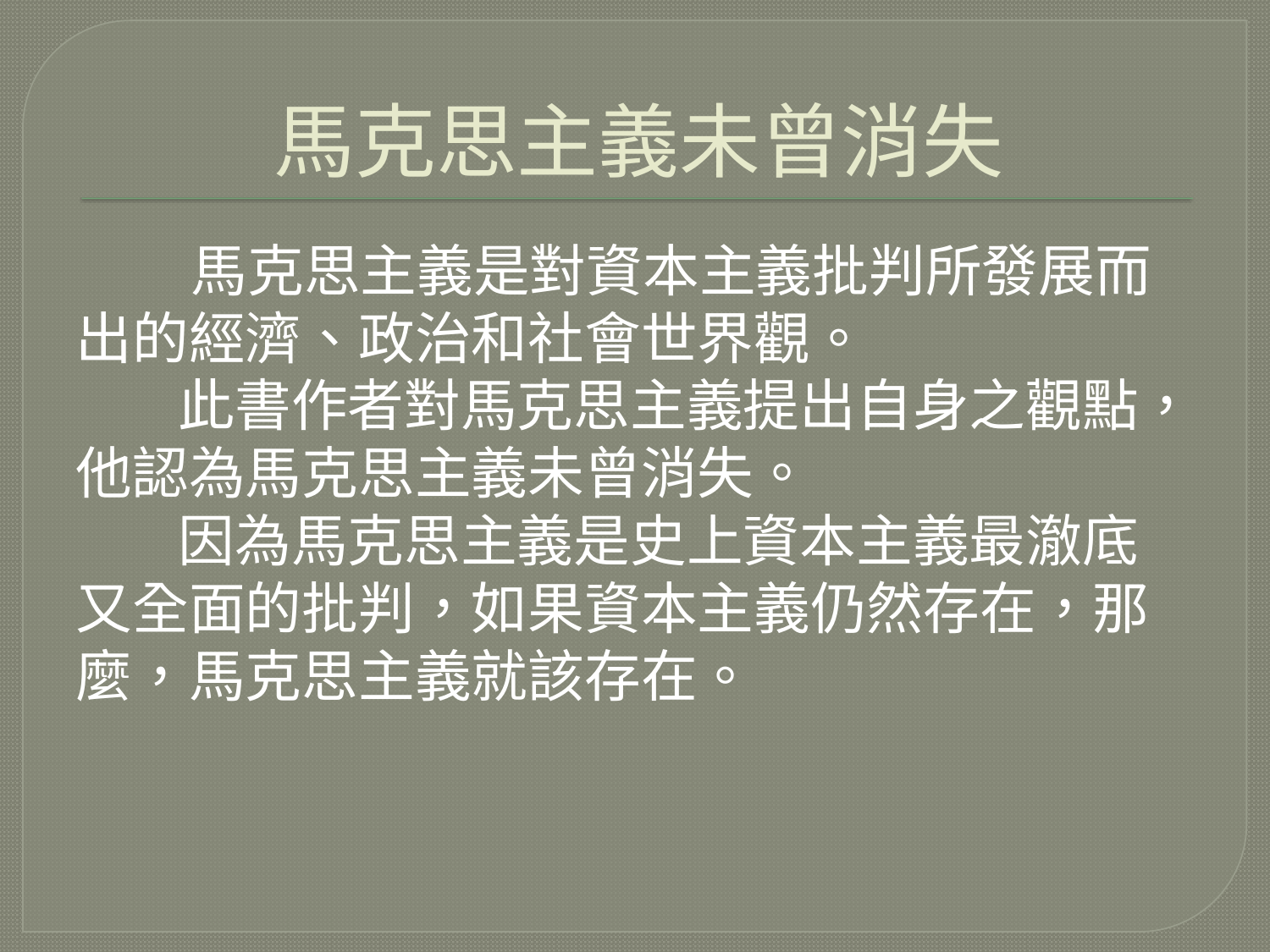

# 馬克思主義未曾消失
        馬克思主義是對資本主義批判所發展而出的經濟、政治和社會世界觀。
       此書作者對馬克思主義提出自身之觀點，他認為馬克思主義未曾消失。
       因為馬克思主義是史上資本主義最澈底又全面的批判，如果資本主義仍然存在，那麼，馬克思主義就該存在。